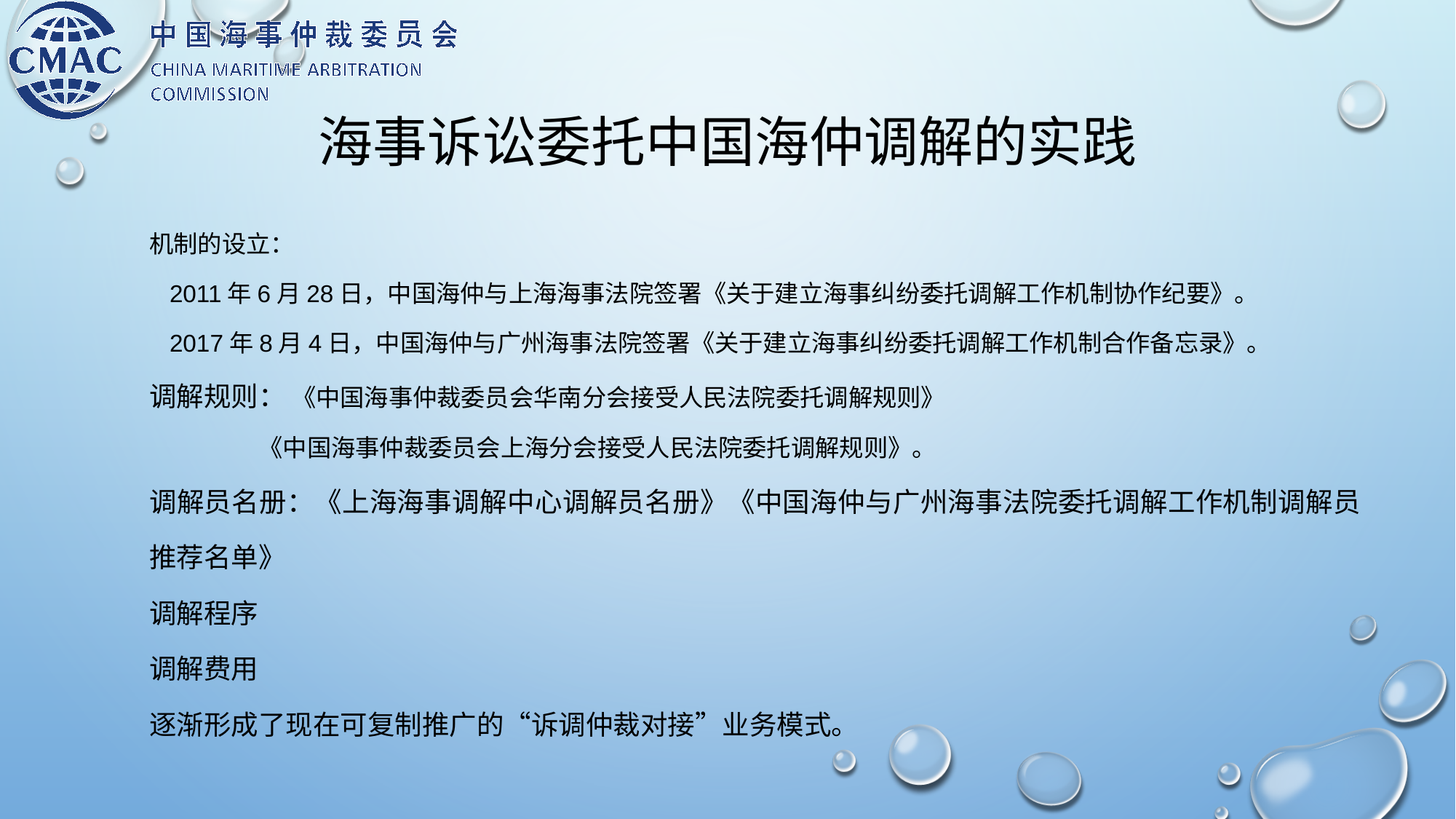

# 海事诉讼委托中国海仲调解的实践
机制的设立：
   2011年6月28日，中国海仲与上海海事法院签署《关于建立海事纠纷委托调解工作机制协作纪要》。
   2017年8月4日，中国海仲与广州海事法院签署《关于建立海事纠纷委托调解工作机制合作备忘录》。
调解规则： 《中国海事仲裁委员会华南分会接受人民法院委托调解规则》
                   《中国海事仲裁委员会上海分会接受人民法院委托调解规则》。
调解员名册：《上海海事调解中心调解员名册》《中国海仲与广州海事法院委托调解工作机制调解员推荐名单》
调解程序
调解费用
逐渐形成了现在可复制推广的“诉调仲裁对接”业务模式。